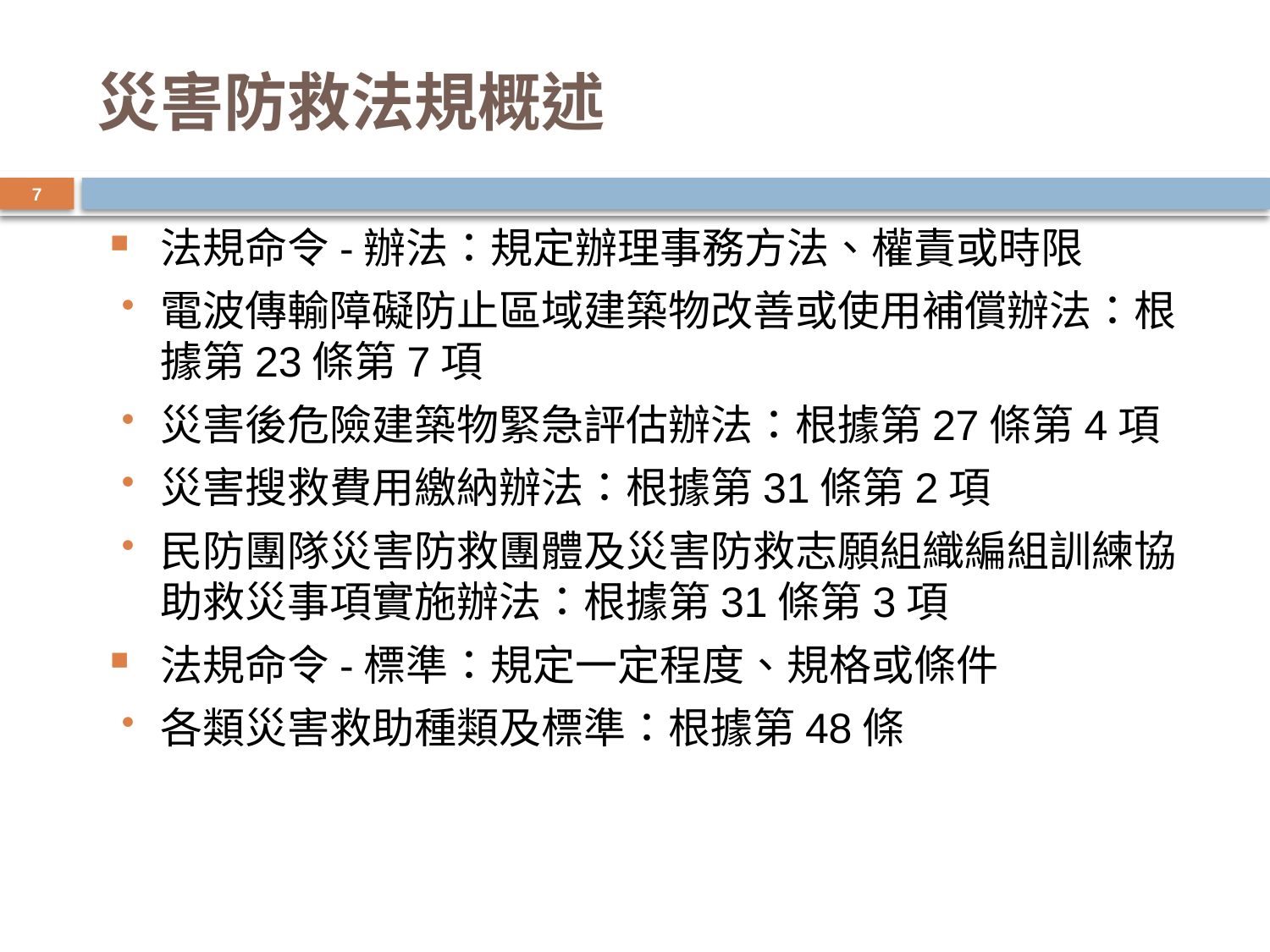

# 災害防救法規概述
7
法規命令-辦法：規定辦理事務方法、權責或時限
電波傳輸障礙防止區域建築物改善或使用補償辦法：根據第23條第7項
災害後危險建築物緊急評估辦法：根據第27條第4項
災害搜救費用繳納辦法：根據第31條第2項
民防團隊災害防救團體及災害防救志願組織編組訓練協助救災事項實施辦法：根據第31條第3項
法規命令-標準：規定一定程度、規格或條件
各類災害救助種類及標準：根據第48條